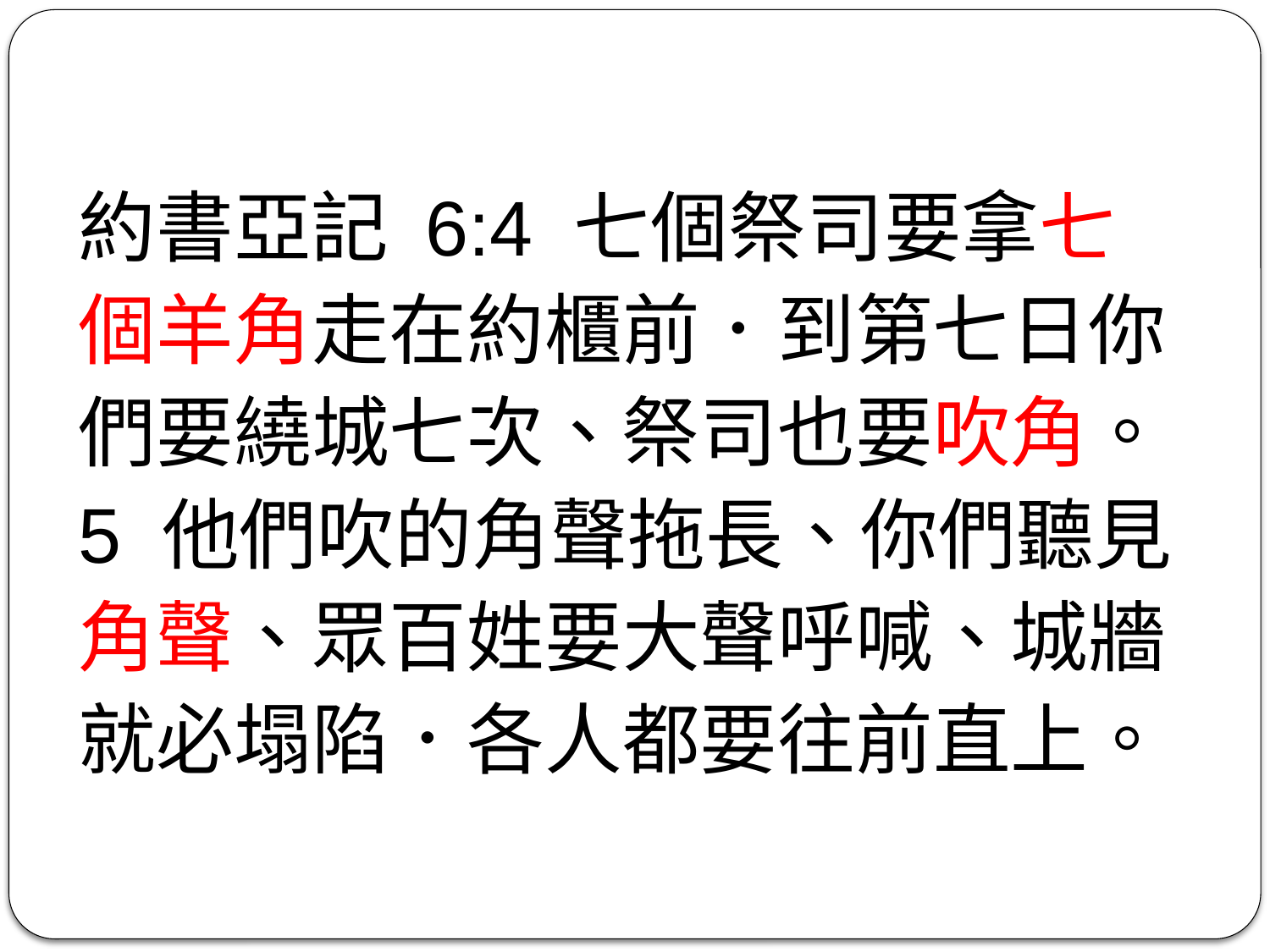

約書亞記 6:4 七個祭司要拿七個羊角走在約櫃前．到第七日你們要繞城七次、祭司也要吹角。5 他們吹的角聲拖長、你們聽見角聲、眾百姓要大聲呼喊、城牆就必塌陷．各人都要往前直上。